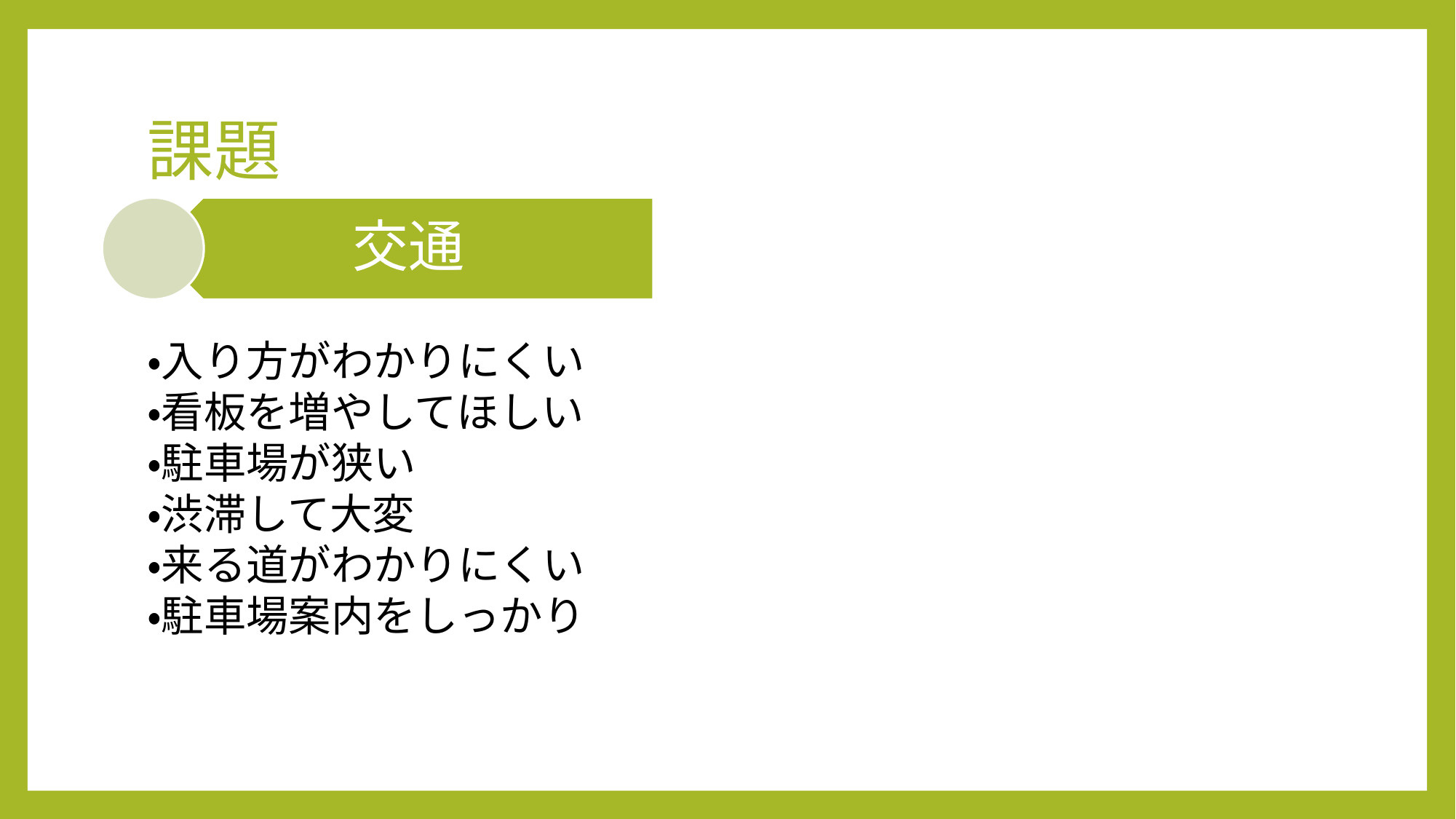

# 課題
交通
・入り方がわかりにくい
・看板を増やしてほしい
・駐車場が狭い
・渋滞して大変
・来る道がわかりにくい
・駐車場案内をしっかり